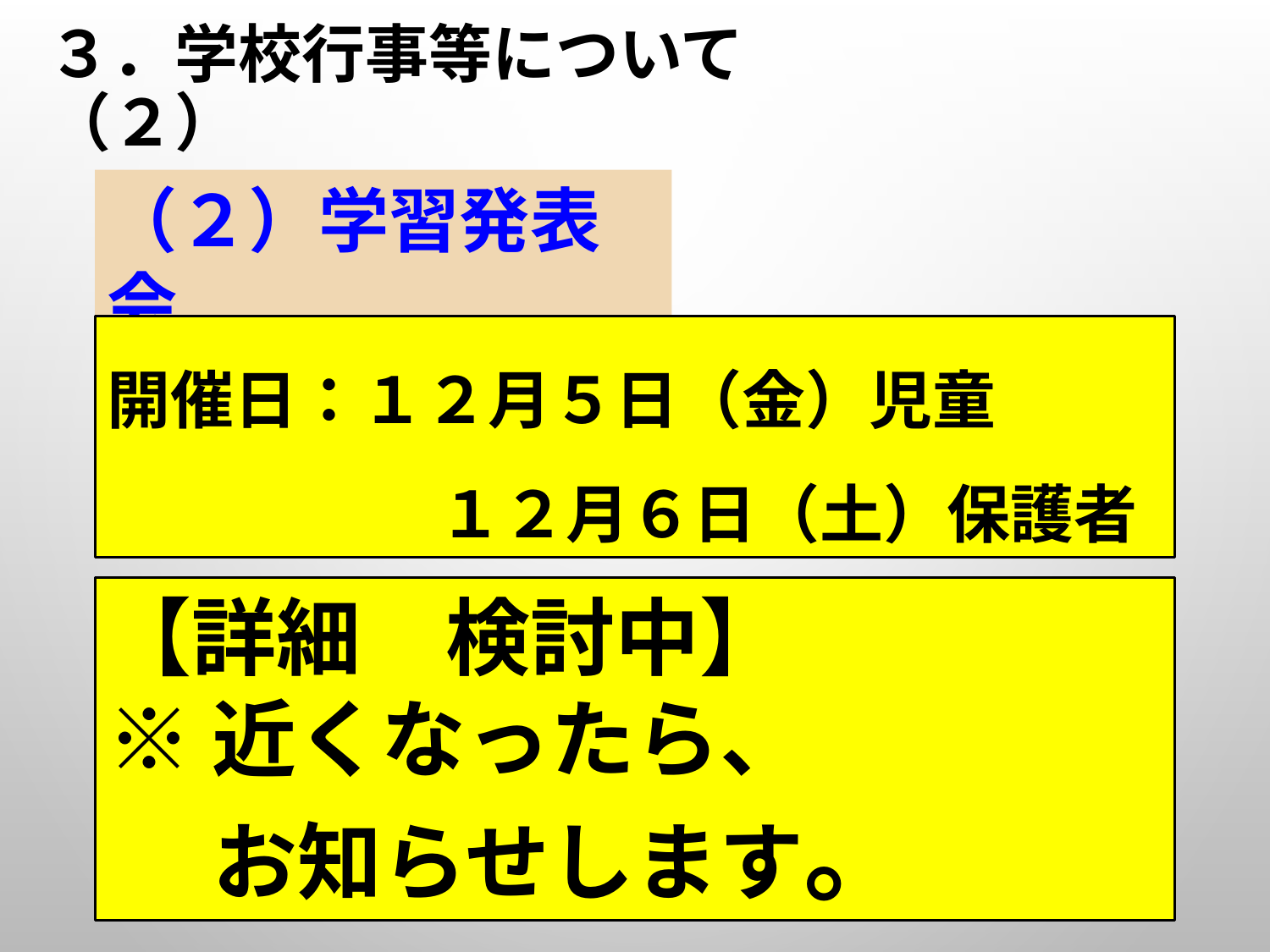

# ３．学校行事等について（２）
（２）学習発表会
開催日：１２月５日（金）児童
　　　　 　１２月６日（土）保護者
【詳細　検討中】
※近くなったら、
　お知らせします。